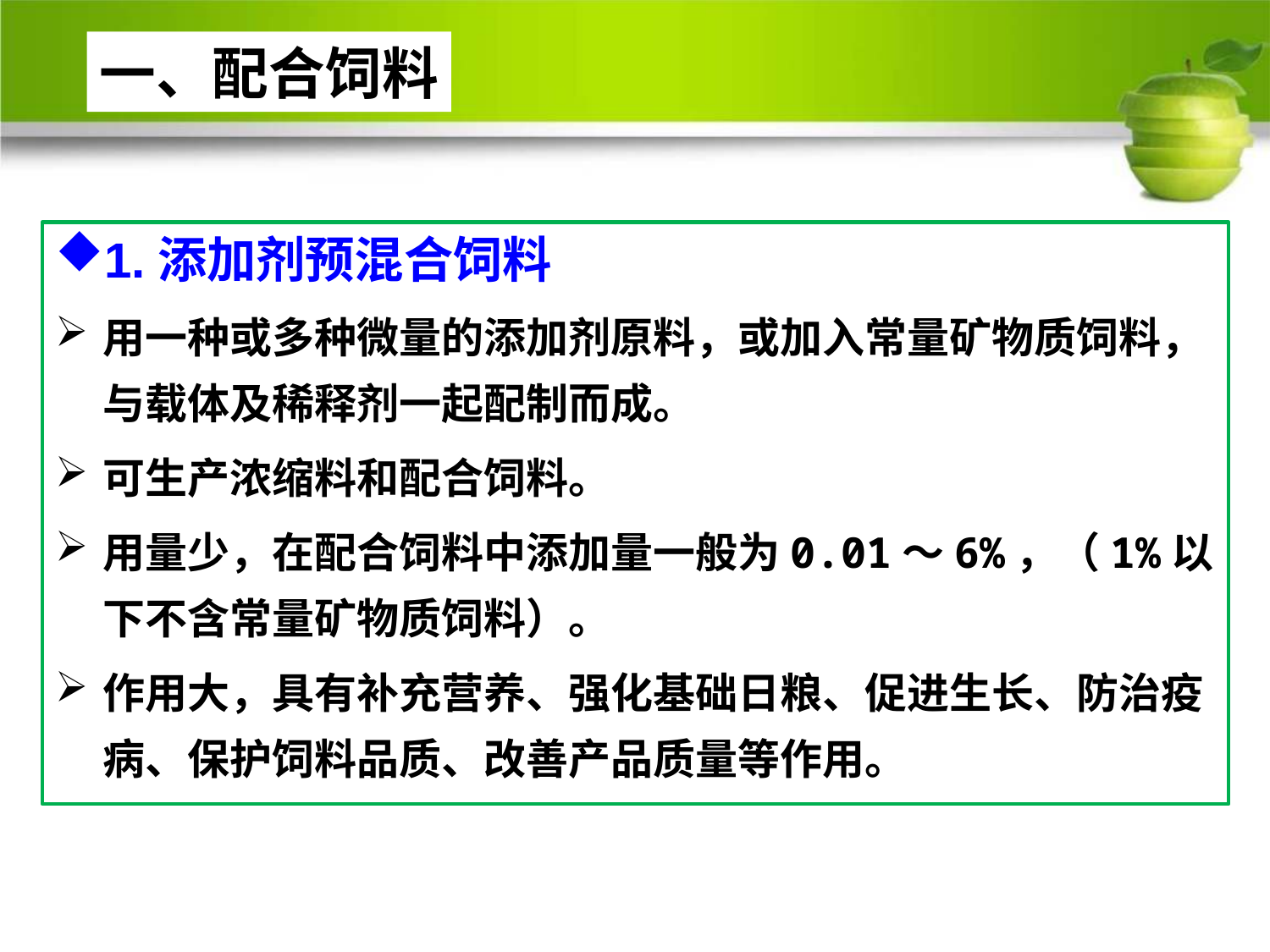

一、配合饲料
1.添加剂预混合饲料
用一种或多种微量的添加剂原料，或加入常量矿物质饲料，与载体及稀释剂一起配制而成。
可生产浓缩料和配合饲料。
用量少，在配合饲料中添加量一般为0.01～6%，（1%以下不含常量矿物质饲料）。
作用大，具有补充营养、强化基础日粮、促进生长、防治疫病、保护饲料品质、改善产品质量等作用。